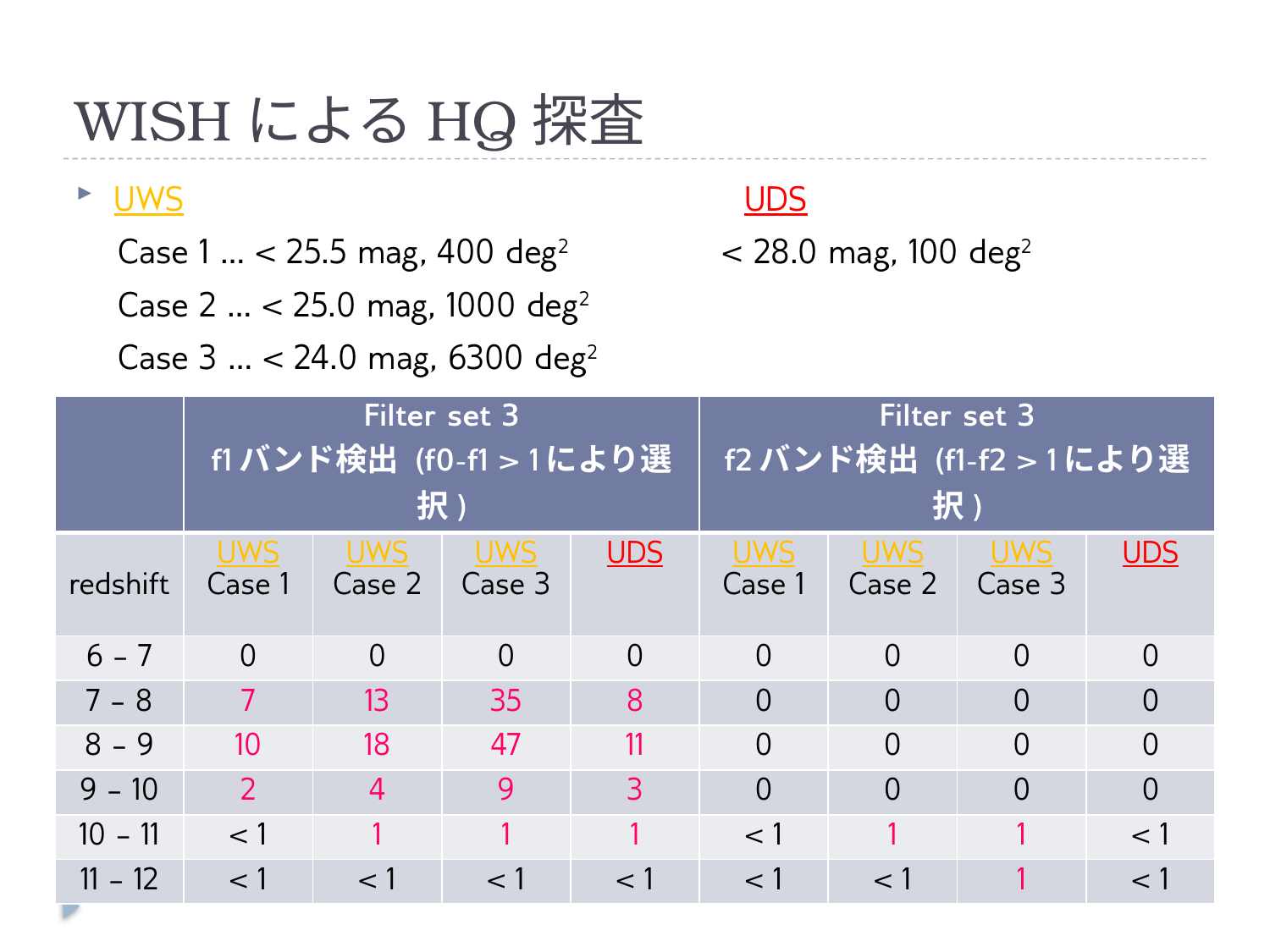

# WISHによるHQ探査
UWS                                                     UDS
    Case 1 … < 25.5 mag, 400 deg2               < 28.0 mag, 100 deg2
    Case 2 … < 25.0 mag, 1000 deg2
    Case 3 … < 24.0 mag, 6300 deg2

|  | Filter set 3 f1バンド検出 (f0-f1 > 1により選択) |  |  |  | Filter set 3 f2バンド検出 (f1-f2 > 1により選択) |  |  |  |
| --- | --- | --- | --- | --- | --- | --- | --- | --- |
| redshift | UWS Case 1 | UWS Case 2 | UWS Case 3 | UDS | UWS Case 1 | UWS Case 2 | UWS Case 3 | UDS |
| 6 – 7 | 0 | 0 | 0 | 0 | 0 | 0 | 0 | 0 |
| 7 – 8 | 7 | 13 | 35 | 8 | 0 | 0 | 0 | 0 |
| 8 – 9 | 10 | 18 | 47 | 11 | 0 | 0 | 0 | 0 |
| 9 – 10 | 2 | 4 | 9 | 3 | 0 | 0 | 0 | 0 |
| 10 – 11 | < 1 | 1 | 1 | 1 | < 1 | 1 | 1 | < 1 |
| 11 – 12 | < 1 | < 1 | < 1 | < 1 | < 1 | < 1 | 1 | < 1 |